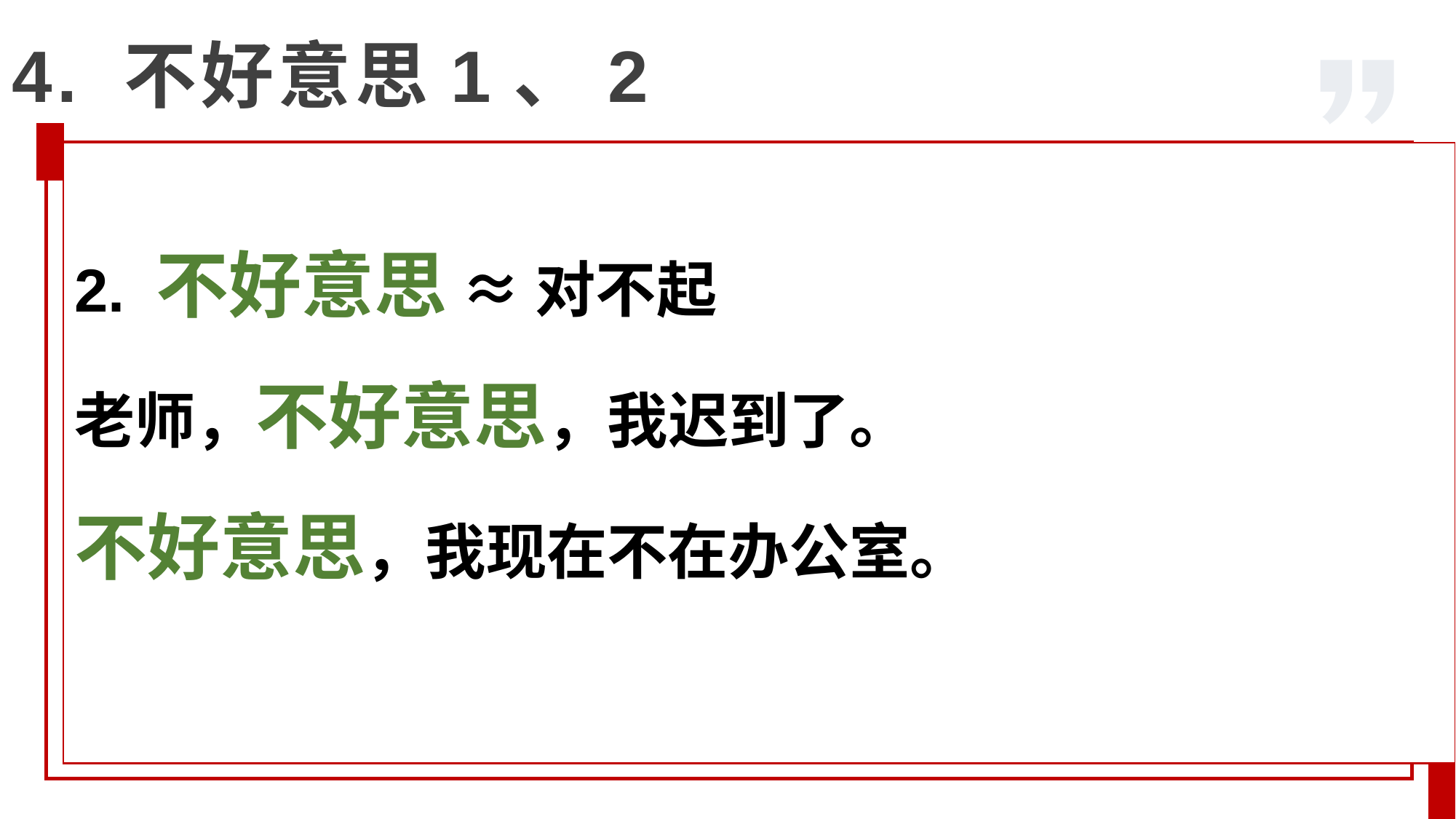

4. 不好意思1、2

2. 不好意思 ≈ 对不起
老师，不好意思，我迟到了。
不好意思，我现在不在办公室。